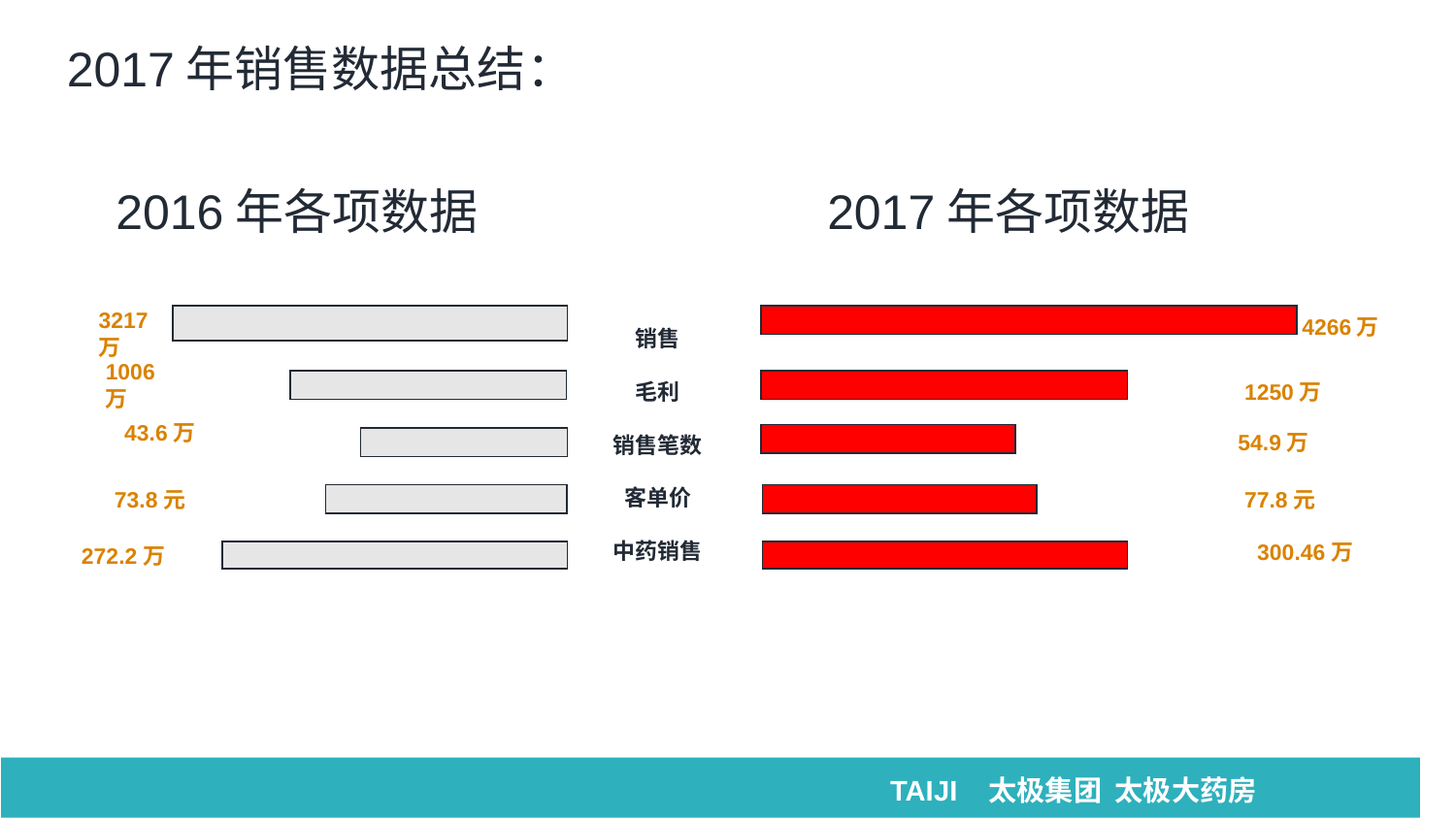

2017年销售数据总结：

2017年各项数据

  2016年各项数据
销售
毛利
销售笔数
客单价
中药销售
3217万

    4266万
1006万
1250万

43.6万
54.9万

77.8元
73.8元

300.46万
272.2万

                                                                                 TAIJI   太极集团  太极大药房